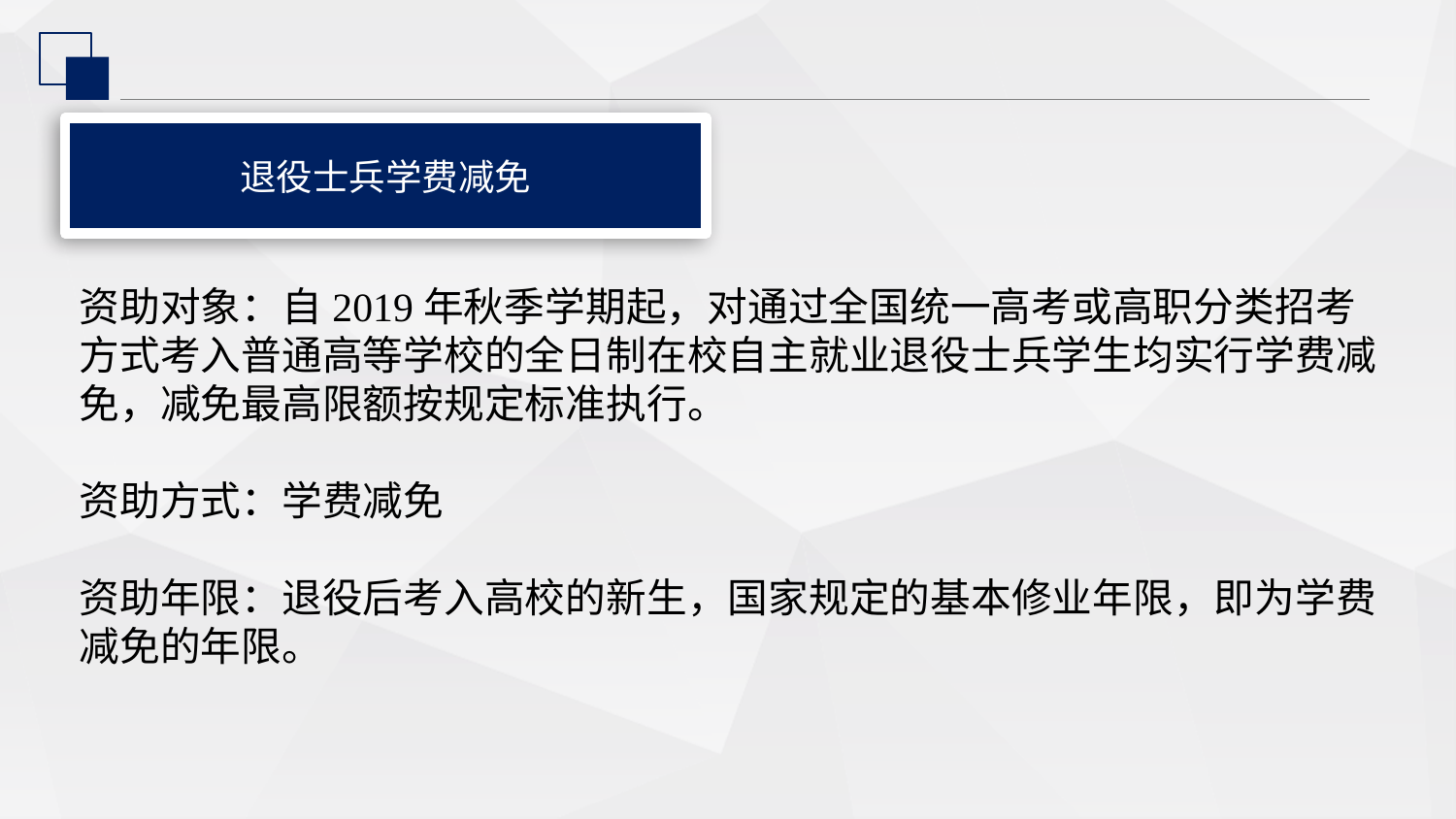

退役士兵学费减免
资助对象：自2019年秋季学期起，对通过全国统一高考或高职分类招考方式考入普通高等学校的全日制在校自主就业退役士兵学生均实行学费减免，减免最高限额按规定标准执行。

资助方式：学费减免

资助年限：退役后考入高校的新生，国家规定的基本修业年限，即为学费减免的年限。